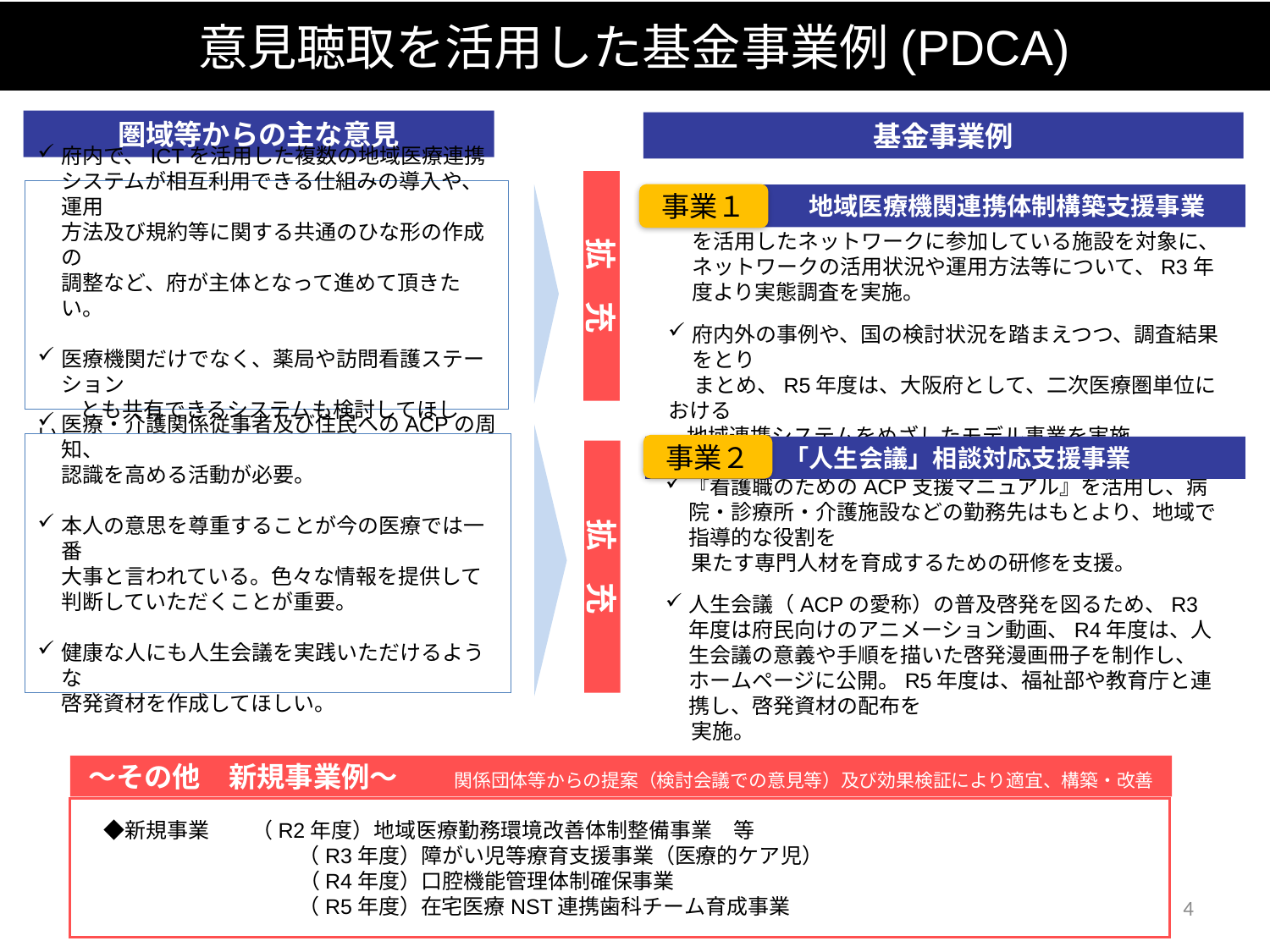

# 意見聴取を活用した基金事業例(PDCA)
圏域等からの主な意見
基金事業例
拡　充
府内で、ICTを活用した複数の地域医療連携
システムが相互利用できる仕組みの導入や、運用
方法及び規約等に関する共通のひな形の作成の
調整など、府が主体となって進めて頂きたい。

医療機関だけでなく、薬局や訪問看護ステーション
　　とも共有できるシステムも検討してほしい。
事業１

　　　　　地域医療機関連携体制構築支援事業
地域連携システムを導入した病院及び地域連携システムを活用したネットワークに参加している施設を対象に、ネットワークの活用状況や運用方法等について、R3年度より実態調査を実施。

府内外の事例や、国の検討状況を踏まえつつ、調査結果をとり
　 まとめ、R5年度は、大阪府として、二次医療圏単位における
   地域連携システムをめざしたモデル事業を実施。

医療・介護関係従事者及び住民へのACPの周知、
認識を高める活動が必要。

本人の意思を尊重することが今の医療では一番
大事と言われている。色々な情報を提供して
判断していただくことが重要。

健康な人にも人生会議を実践いただけるような
啓発資材を作成してほしい。
事業２
　「人生会議」相談対応支援事業
拡　充
『看護職のためのACP支援マニュアル』を活用し、病院・診療所・介護施設などの勤務先はもとより、地域で指導的な役割を
　 果たす専門人材を育成するための研修を支援。

人生会議（ACPの愛称）の普及啓発を図るため、R3年度は府民向けのアニメーション動画、R4年度は、人生会議の意義や手順を描いた啓発漫画冊子を制作し、ホームページに公開。R5年度は、福祉部や教育庁と連携し、啓発資材の配布を
　 実施。
～その他　新規事業例～　　関係団体等からの提案（検討会議での意見等）及び効果検証により適宜、構築・改善
　◆新規事業　　（R2年度）地域医療勤務環境改善体制整備事業　等
　　　　　　　　 　　（R3年度）障がい児等療育支援事業（医療的ケア児）
　　　　　　　　　　 （R4年度）口腔機能管理体制確保事業
　　　　　　　　　　 （R5年度）在宅医療NST連携歯科チーム育成事業
4